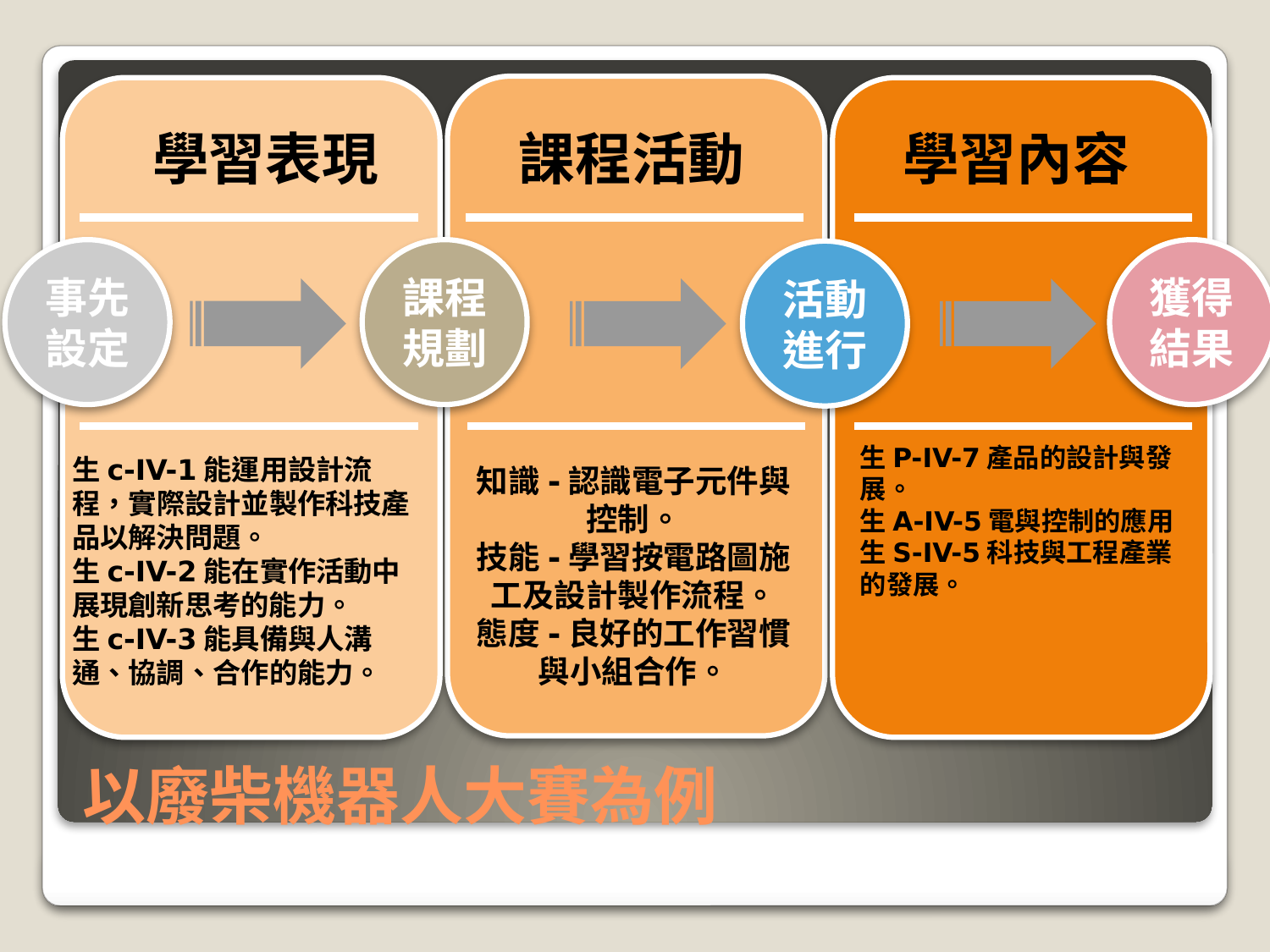

學習表現
課程活動
學習內容
事先設定
課程規劃
獲得結果
活動進行

生P-IV-7產品的設計與發展。
生A-IV-5電與控制的應用生S-IV-5科技與工程產業的發展。
生c-IV-1能運用設計流程，實際設計並製作科技產品以解決問題。
生c-IV-2能在實作活動中展現創新思考的能力。
生c-IV-3能具備與人溝通、協調、合作的能力。
知識-認識電子元件與控制。
技能-學習按電路圖施工及設計製作流程。
態度-良好的工作習慣與小組合作。
# 以廢柴機器人大賽為例